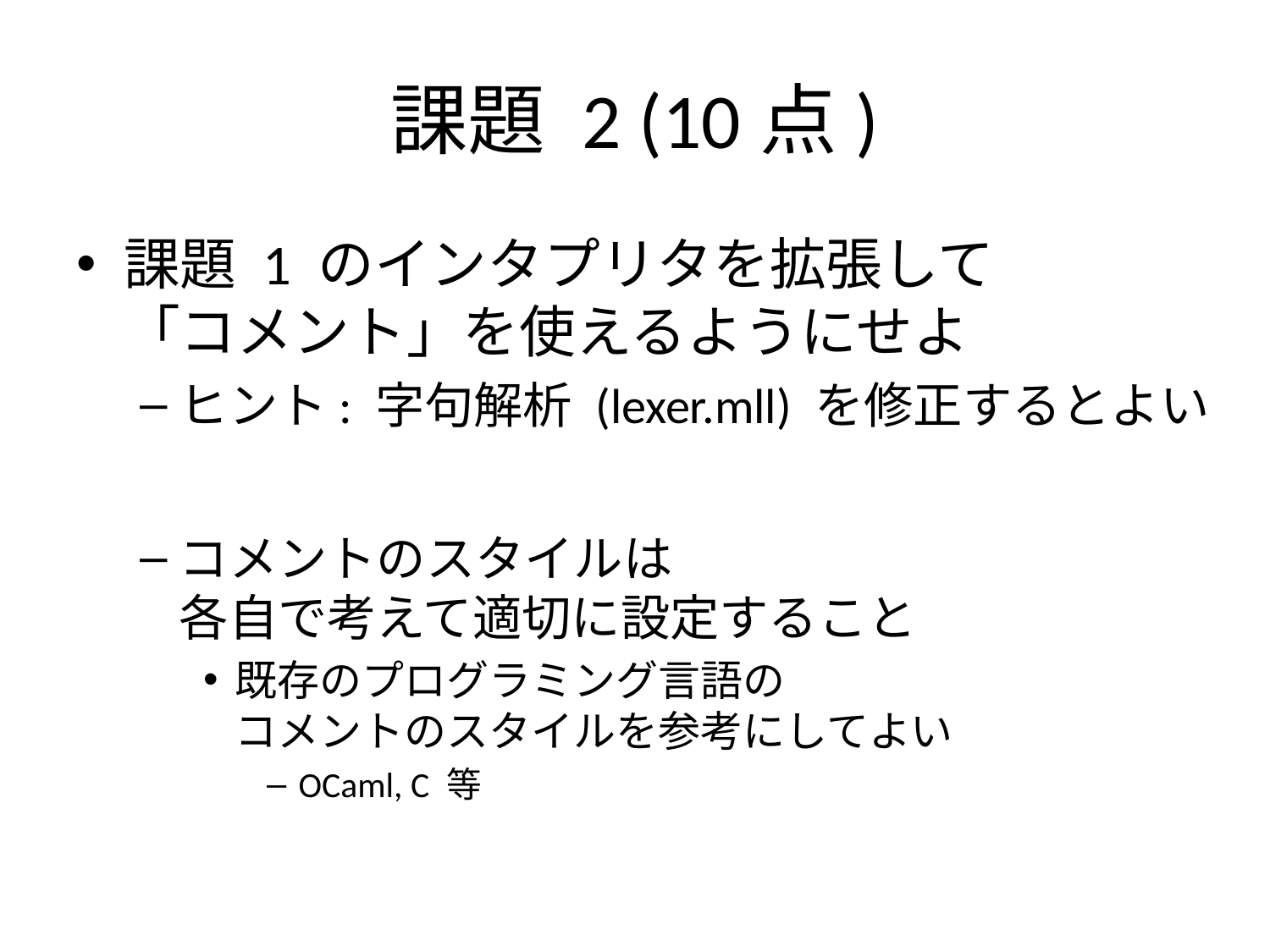

# 課題 2 (10点)
課題 1 のインタプリタを拡張して
「コメント」を使えるようにせよ
ヒント: 字句解析 (lexer.mll) を修正するとよい

コメントのスタイルは
各自で考えて適切に設定すること
既存のプログラミング言語の
コメントのスタイルを参考にしてよい
OCaml, C 等